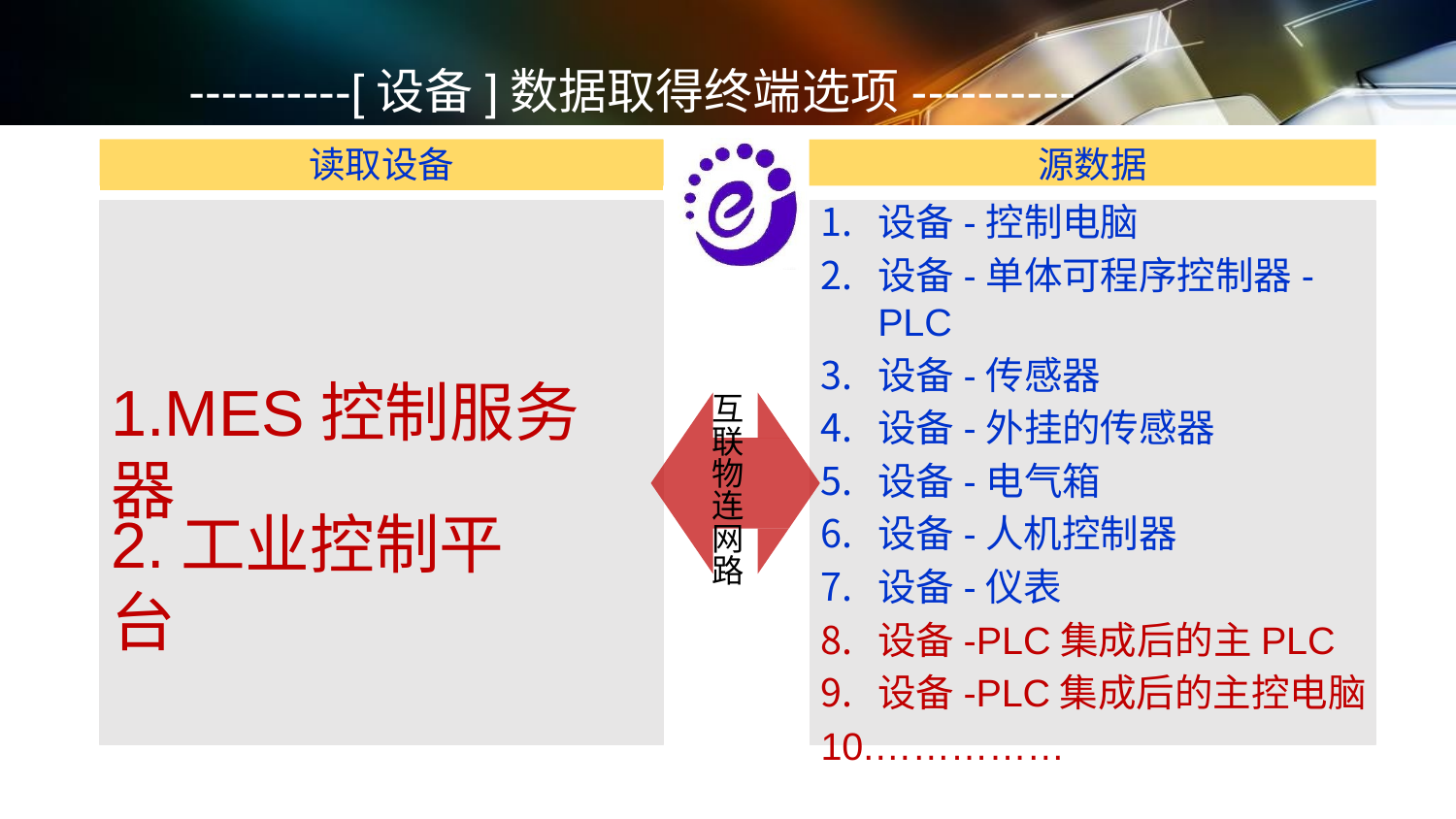

----------[设备]数据取得终端选项----------

读取设备

源数据
设备-控制电脑
设备-单体可程序控制器-PLC
设备-传感器
设备-外挂的传感器
设备-电气箱
设备-人机控制器
设备-仪表
设备-PLC集成后的主PLC
设备-PLC集成后的主控电脑
10.……………

1.MES控制服务器
互 联 物 连 网 路

2.工业控制平台